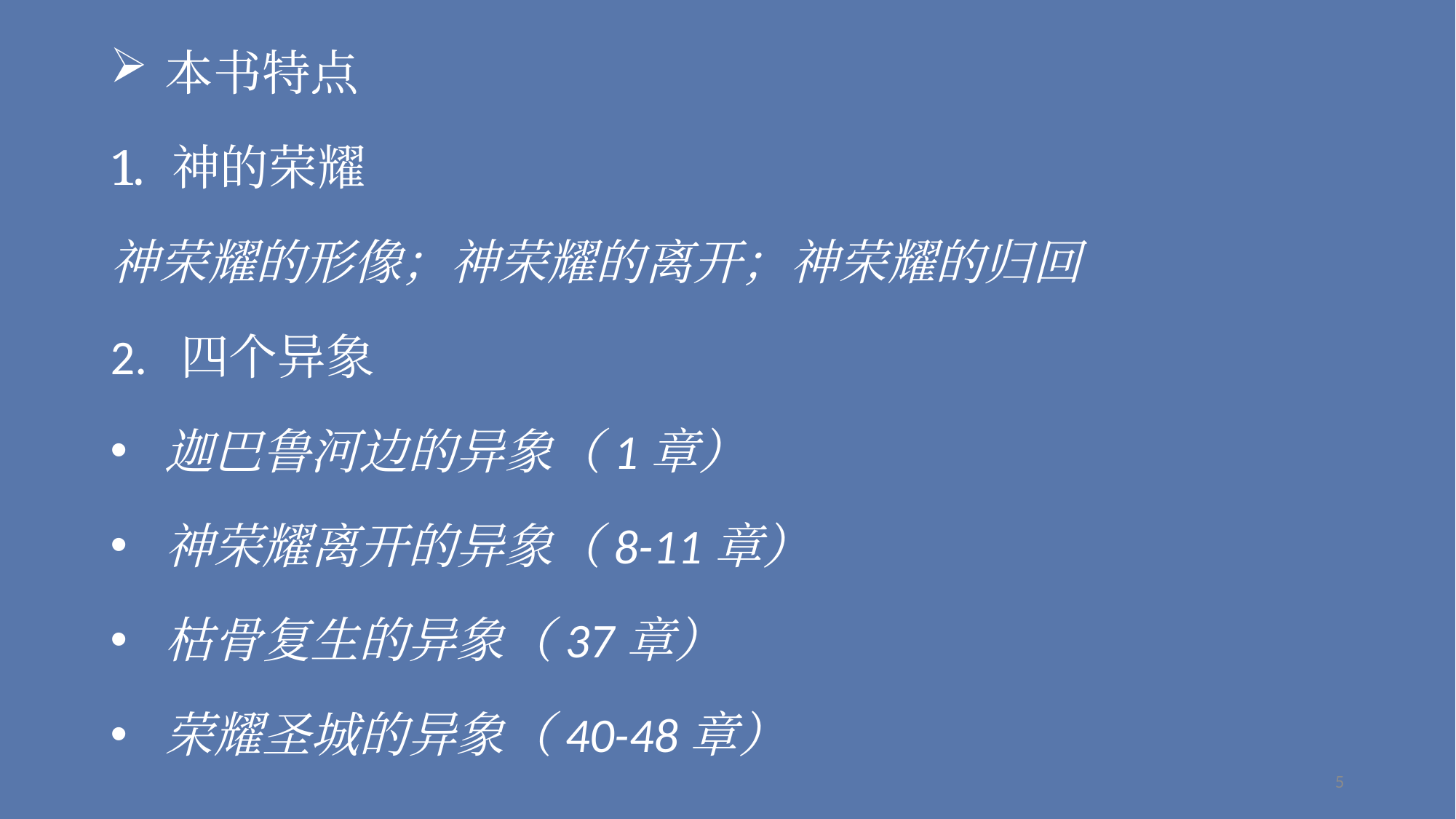

本书特点
神的荣耀
神荣耀的形像；神荣耀的离开；神荣耀的归回
2.  四个异象
迦巴鲁河边的异象（1章）
神荣耀离开的异象（8-11章）
枯骨复生的异象（37章）
荣耀圣城的异象（40-48章）

5